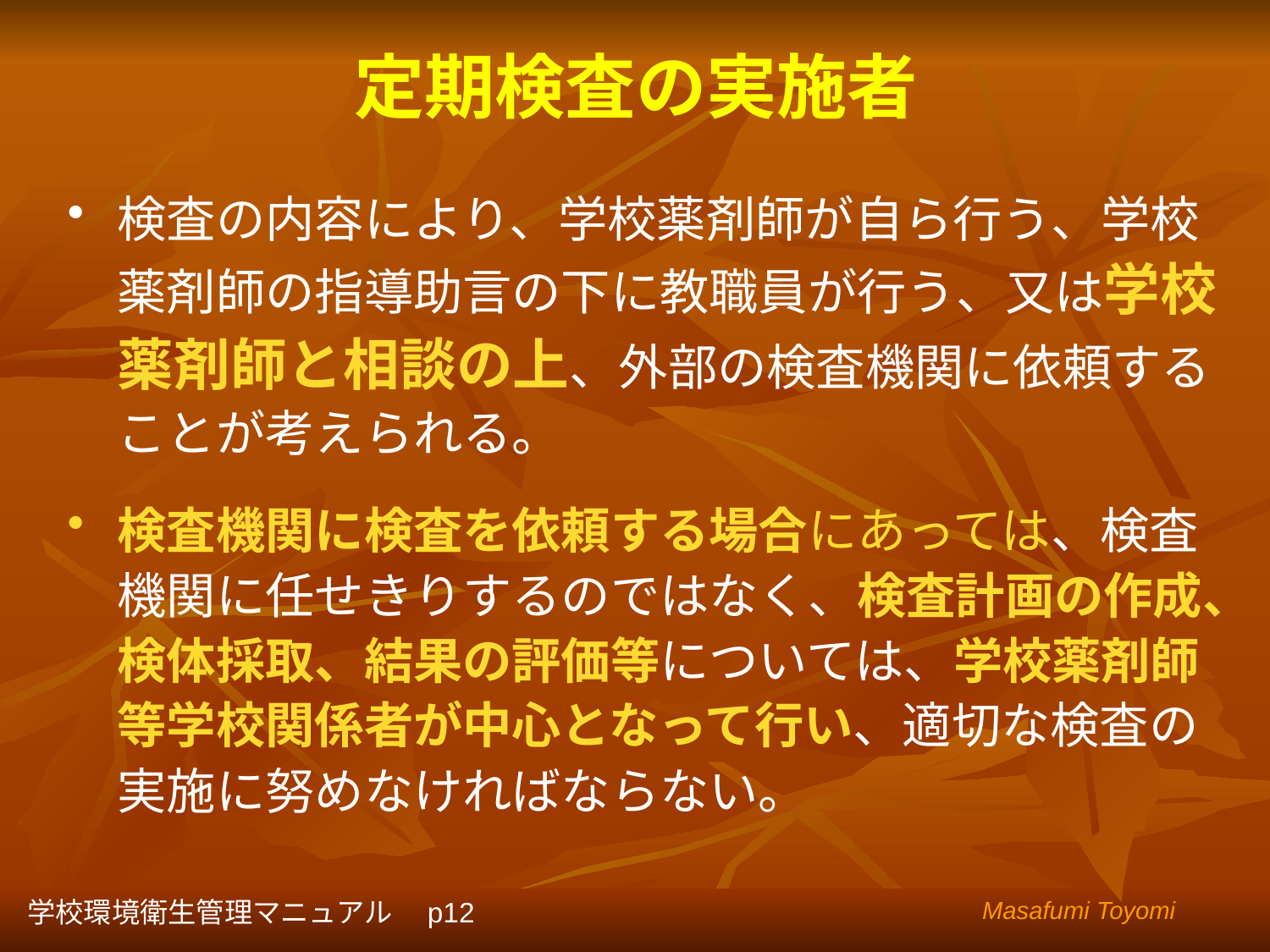

定期検査の実施者
検査の内容により、学校薬剤師が自ら行う、学校薬剤師の指導助言の下に教職員が行う、又は学校薬剤師と相談の上、外部の検査機関に依頼することが考えられる。
検査機関に検査を依頼する場合にあっては、検査機関に任せきりするのではなく、検査計画の作成、検体採取、結果の評価等については、学校薬剤師等学校関係者が中心となって行い、適切な検査の実施に努めなければならない。
Masafumi Toyomi
学校環境衛生管理マニュアル　p12